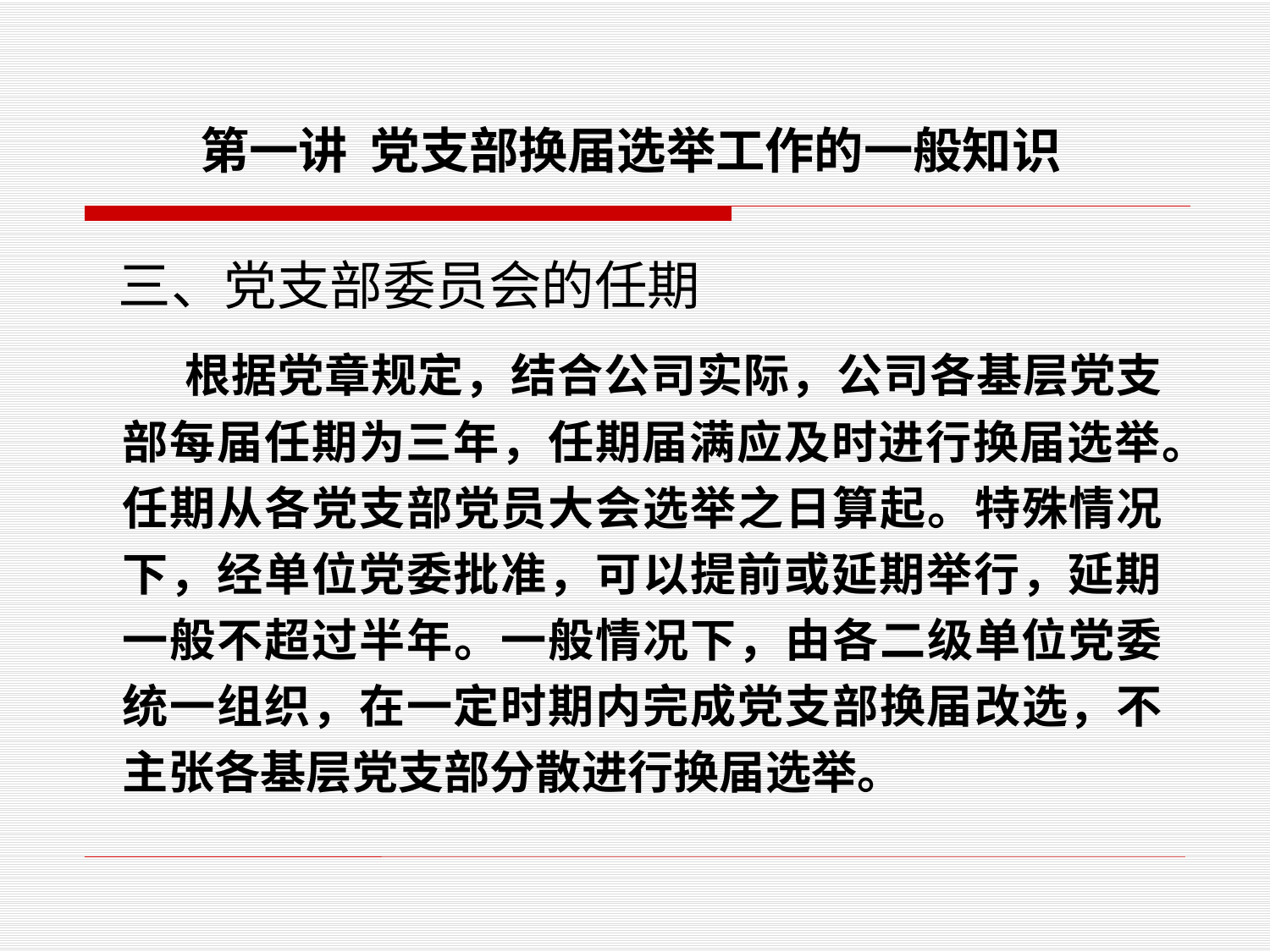

# 第一讲  党支部换届选举工作的一般知识
    三、党支部委员会的任期
         根据党章规定，结合公司实际，公司各基层党支部每届任期为三年，任期届满应及时进行换届选举。任期从各党支部党员大会选举之日算起。特殊情况下，经单位党委批准，可以提前或延期举行，延期一般不超过半年。一般情况下，由各二级单位党委统一组织，在一定时期内完成党支部换届改选，不主张各基层党支部分散进行换届选举。